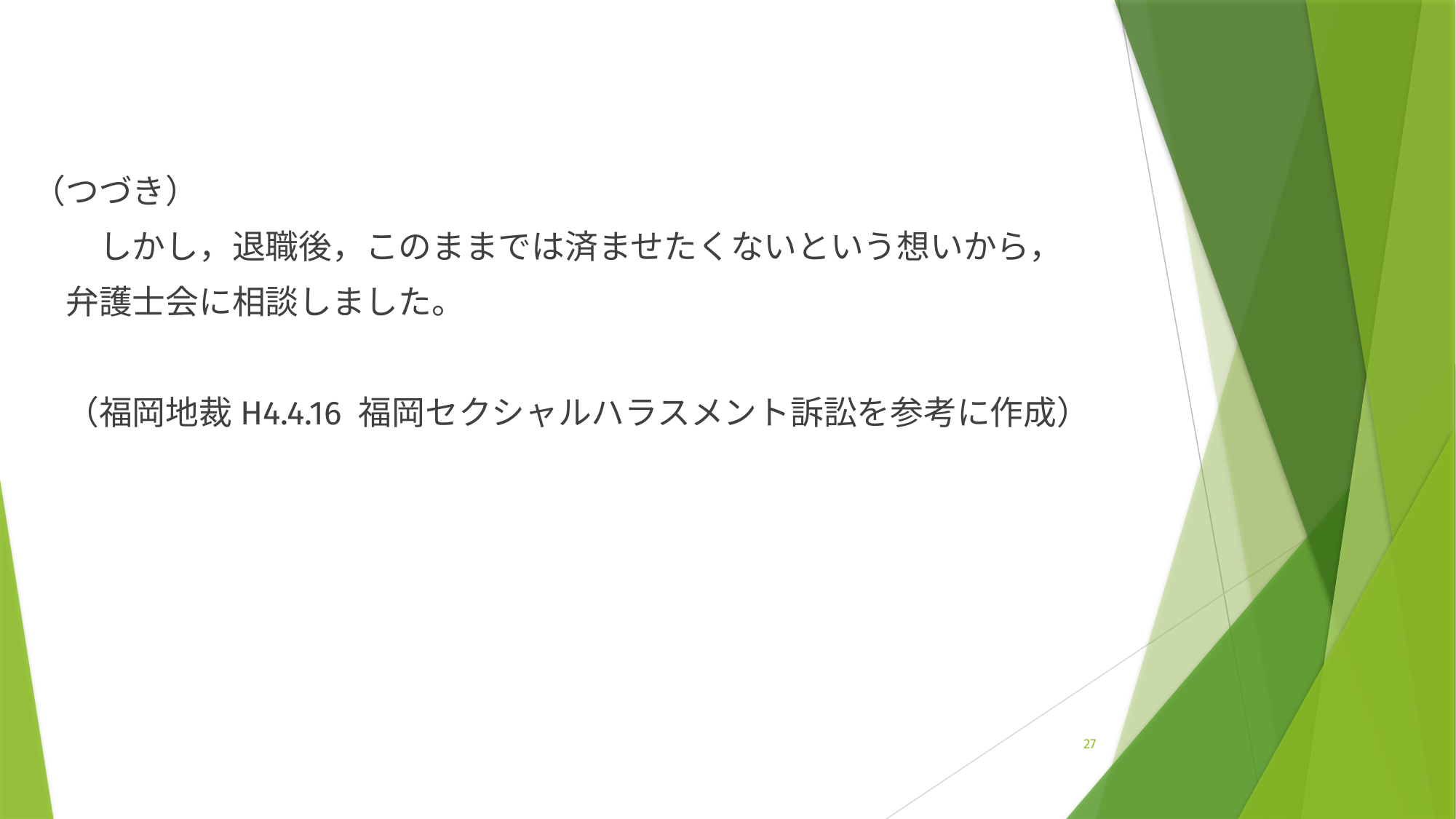

#
（つづき）
　　しかし，退職後，このままでは済ませたくないという想いから，
　弁護士会に相談しました。

　（福岡地裁H4.4.16 福岡セクシャルハラスメント訴訟を参考に作成）
27